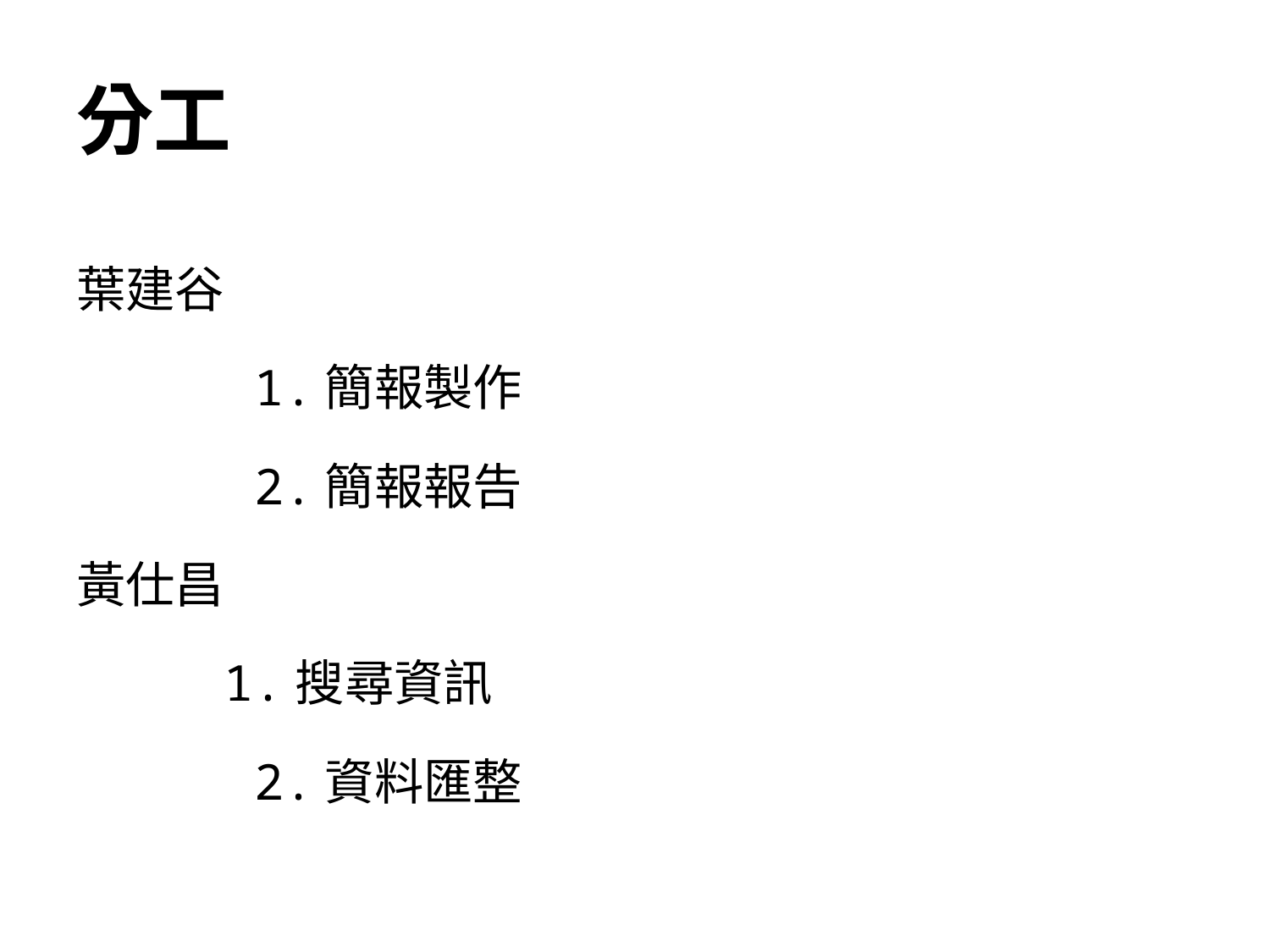

# 分工
葉建谷
      1.簡報製作
      2.簡報報告
黃仕昌
     1.搜尋資訊
      2.資料匯整